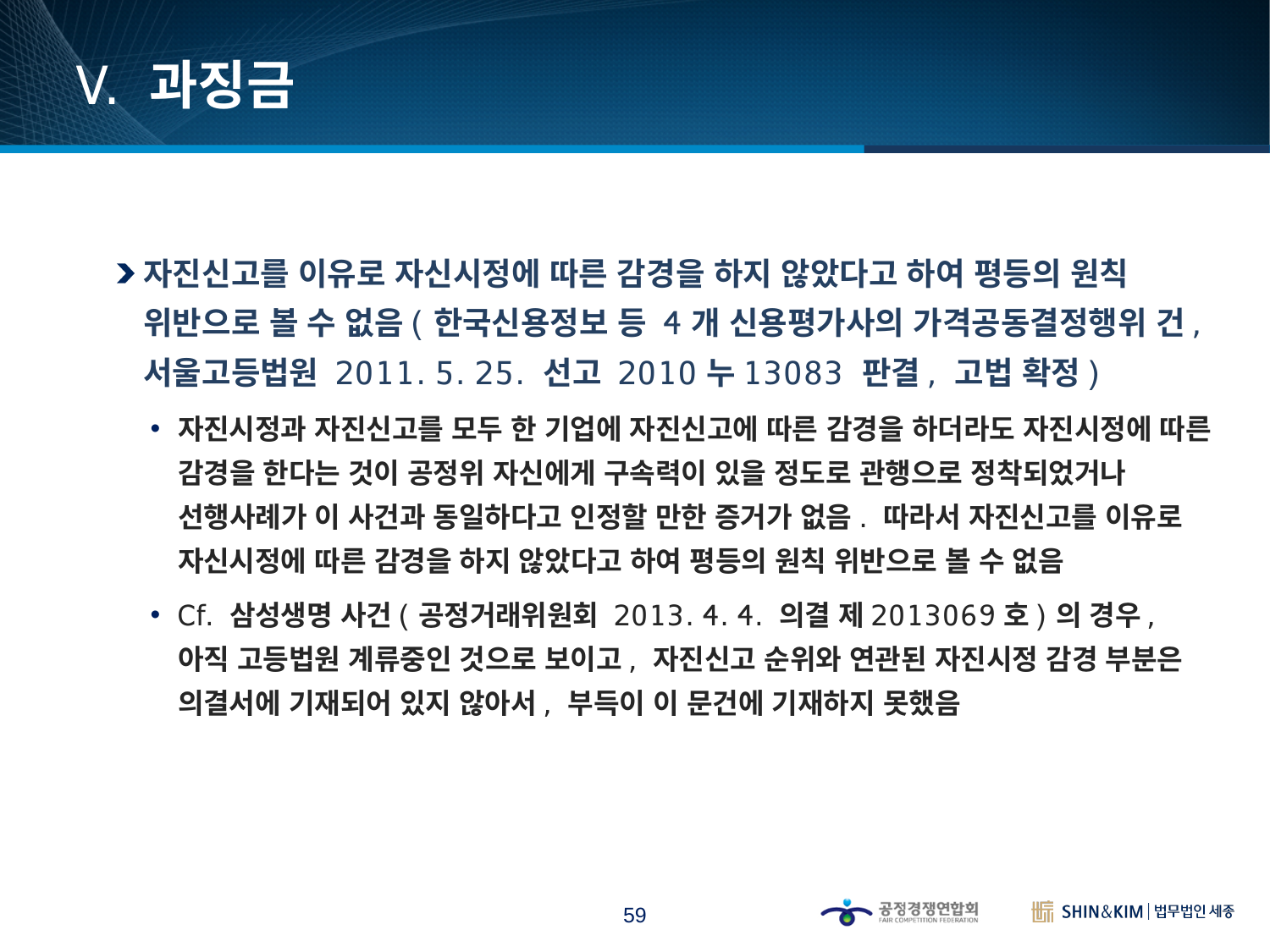

# V. 과징금
자진신고를 이유로 자신시정에 따른 감경을 하지 않았다고 하여 평등의 원칙 위반으로 볼 수 없음(한국신용정보 등 4개 신용평가사의 가격공동결정행위 건, 서울고등법원 2011. 5. 25. 선고 2010누13083 판결, 고법 확정)
자진시정과 자진신고를 모두 한 기업에 자진신고에 따른 감경을 하더라도 자진시정에 따른 감경을 한다는 것이 공정위 자신에게 구속력이 있을 정도로 관행으로 정착되었거나 선행사례가 이 사건과 동일하다고 인정할 만한 증거가 없음. 따라서 자진신고를 이유로 자신시정에 따른 감경을 하지 않았다고 하여 평등의 원칙 위반으로 볼 수 없음
Cf. 삼성생명 사건(공정거래위원회 2013. 4. 4. 의결 제2013069호)의 경우, 아직 고등법원 계류중인 것으로 보이고, 자진신고 순위와 연관된 자진시정 감경 부분은 의결서에 기재되어 있지 않아서, 부득이 이 문건에 기재하지 못했음
59